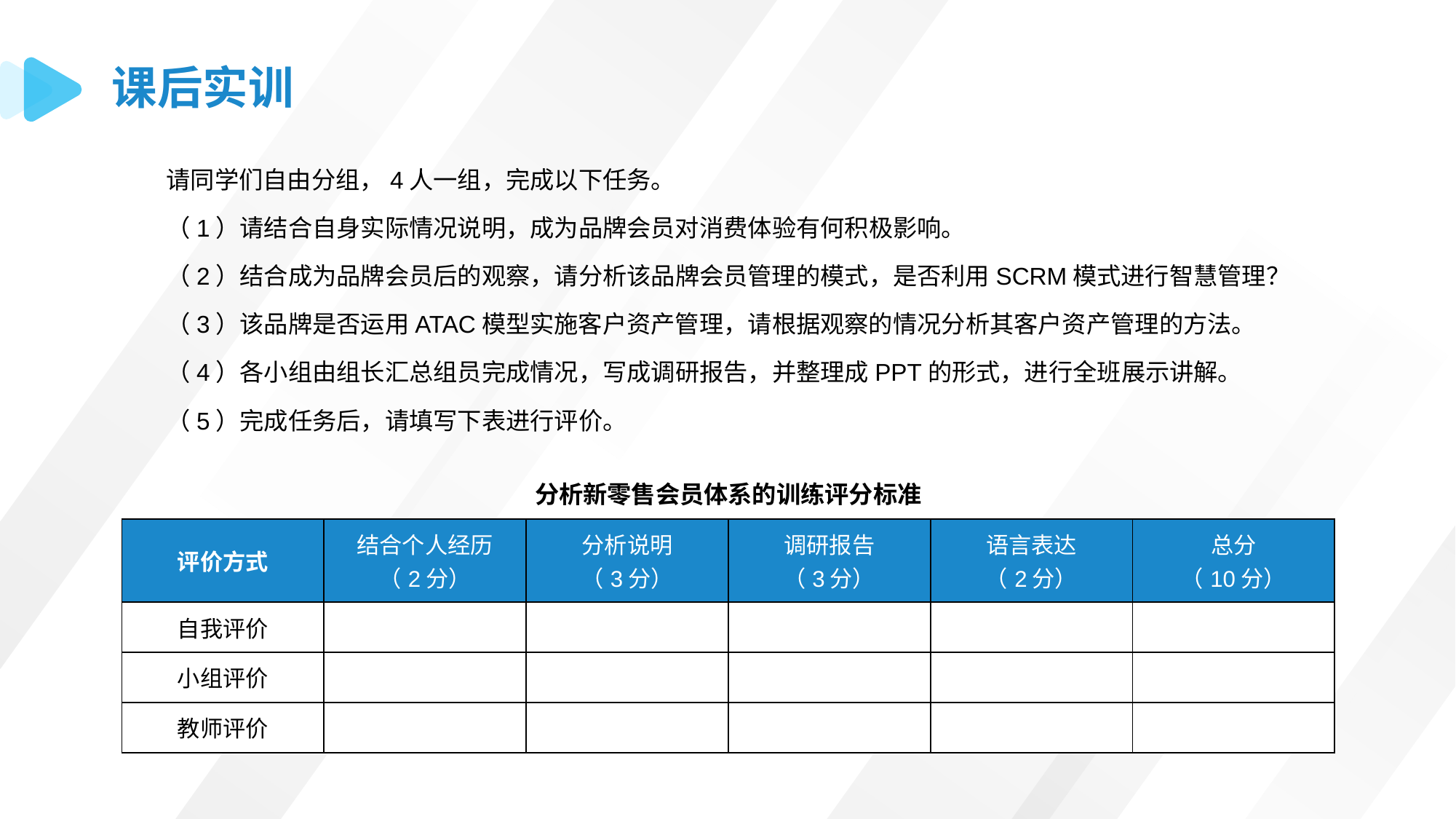

课后实训

请同学们自由分组，4人一组，完成以下任务。
（1）请结合自身实际情况说明，成为品牌会员对消费体验有何积极影响。
（2）结合成为品牌会员后的观察，请分析该品牌会员管理的模式，是否利用SCRM模式进行智慧管理？
（3）该品牌是否运用ATAC模型实施客户资产管理，请根据观察的情况分析其客户资产管理的方法。
（4）各小组由组长汇总组员完成情况，写成调研报告，并整理成PPT的形式，进行全班展示讲解。
（5）完成任务后，请填写下表进行评价。
分析新零售会员体系的训练评分标准
| 评价方式 | 结合个人经历 （2分） | 分析说明 （3分） | 调研报告 （3分） | 语言表达 （2分） | 总分 （10分） |
| --- | --- | --- | --- | --- | --- |
| 自我评价 |  |  |  |  |  |
| 小组评价 |  |  |  |  |  |
| 教师评价 |  |  |  |  |  |